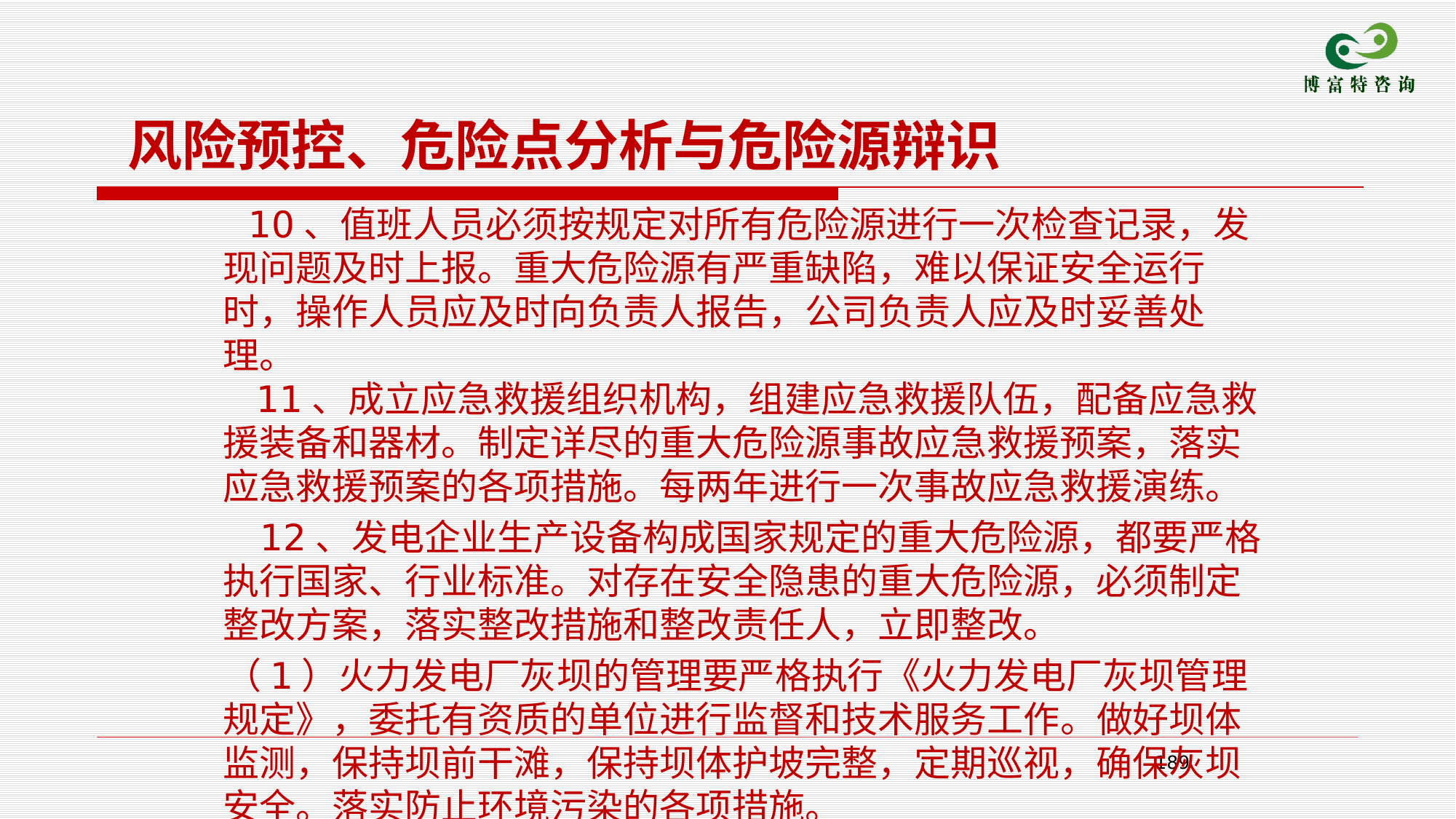

风险预控、危险点分析与危险源辩识
       10、值班人员必须按规定对所有危险源进行一次检查记录，发现问题及时上报。重大危险源有严重缺陷，难以保证安全运行时，操作人员应及时向负责人报告，公司负责人应及时妥善处理。
   11、成立应急救援组织机构，组建应急救援队伍，配备应急救援装备和器材。制定详尽的重大危险源事故应急救援预案，落实应急救援预案的各项措施。每两年进行一次事故应急救援演练。
        12、发电企业生产设备构成国家规定的重大危险源，都要严格执行国家、行业标准。对存在安全隐患的重大危险源，必须制定整改方案，落实整改措施和整改责任人，立即整改。
      （1）火力发电厂灰坝的管理要严格执行《火力发电厂灰坝管理规定》，委托有资质的单位进行监督和技术服务工作。做好坝体监测，保持坝前干滩，保持坝体护坡完整，定期巡视，确保灰坝安全。落实防止环境污染的各项措施。

189